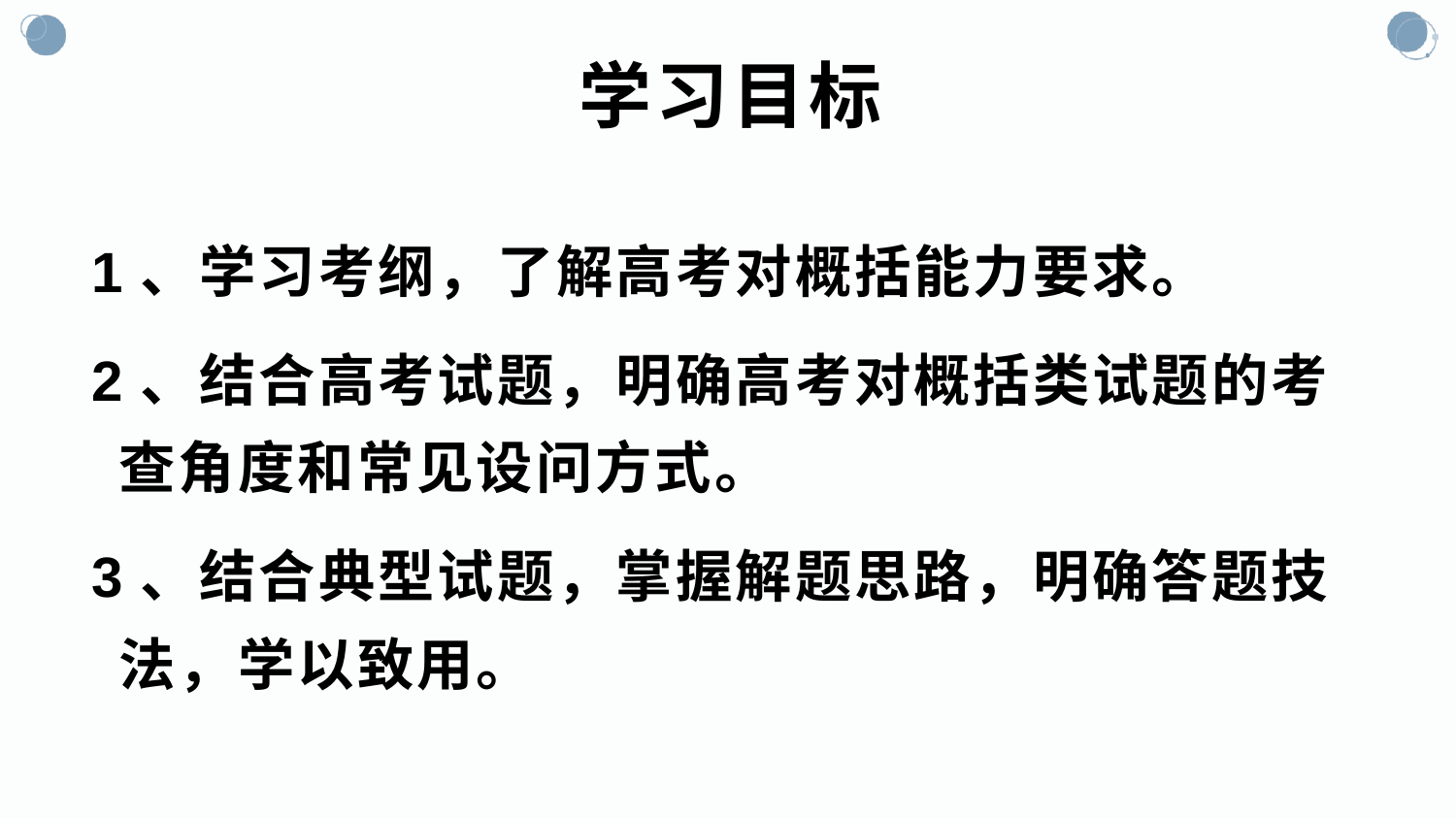

# 学习目标
1、学习考纲，了解高考对概括能力要求。
2、结合高考试题，明确高考对概括类试题的考查角度和常见设问方式。
3、结合典型试题，掌握解题思路，明确答题技法，学以致用。